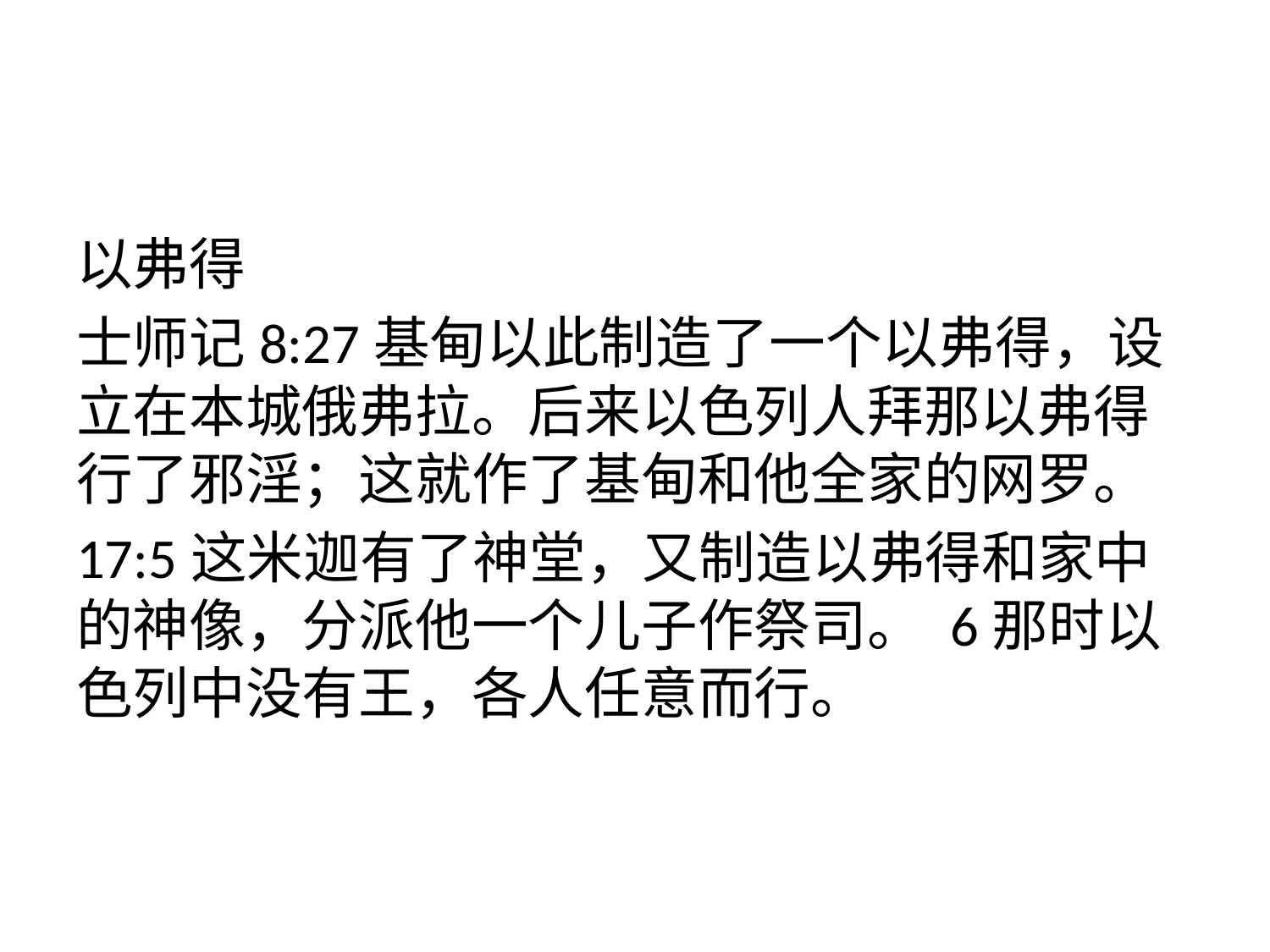

#
以弗得
士师记8:27基甸以此制造了一个以弗得，设立在本城俄弗拉。后来以色列人拜那以弗得行了邪淫；这就作了基甸和他全家的网罗。
17:5这米迦有了神堂，又制造以弗得和家中的神像，分派他一个儿子作祭司。 6那时以色列中没有王，各人任意而行。